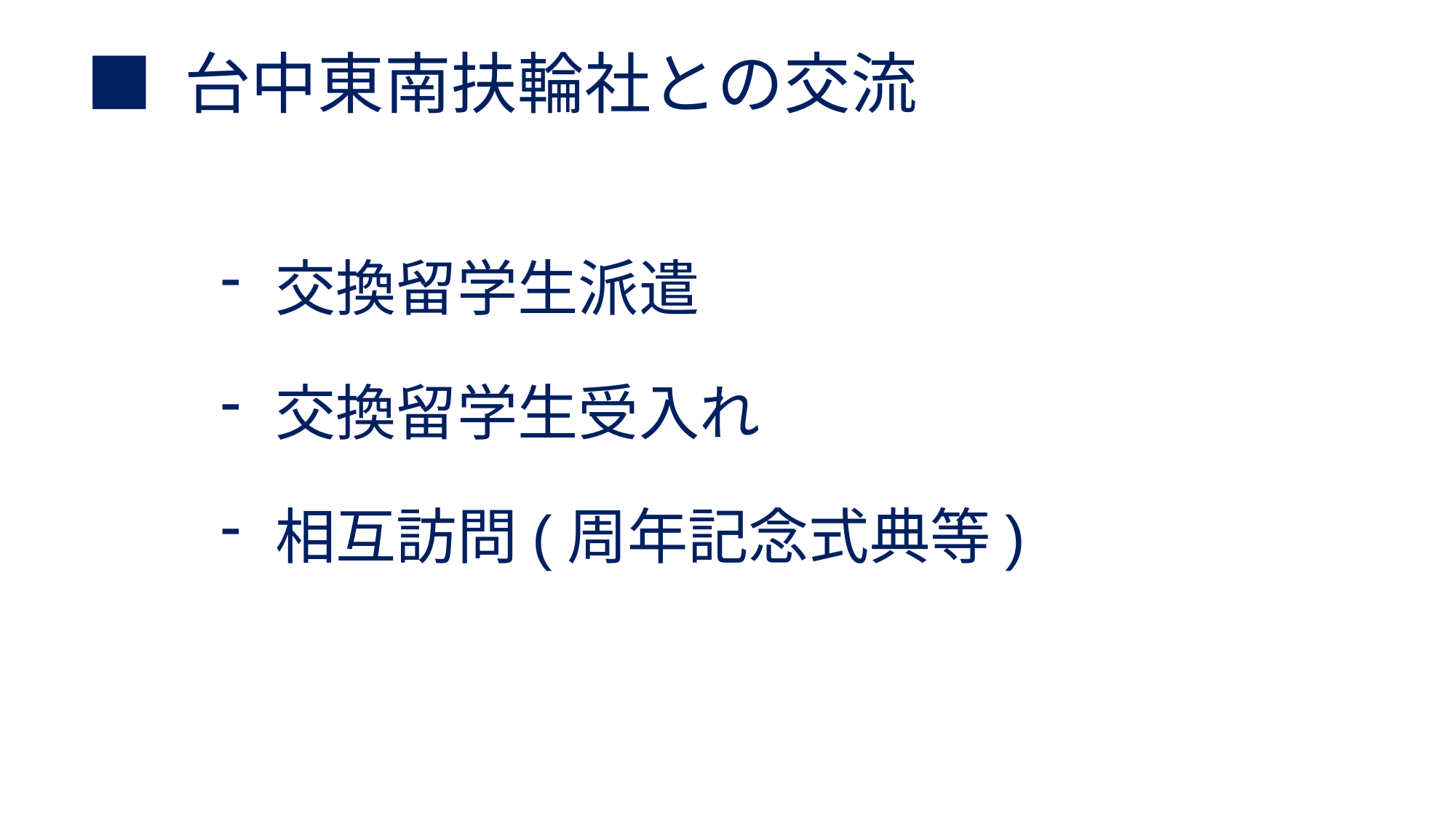

# ■ 台中東南扶輪社との交流
交換留学生派遣
交換留学生受入れ
相互訪問(周年記念式典等)